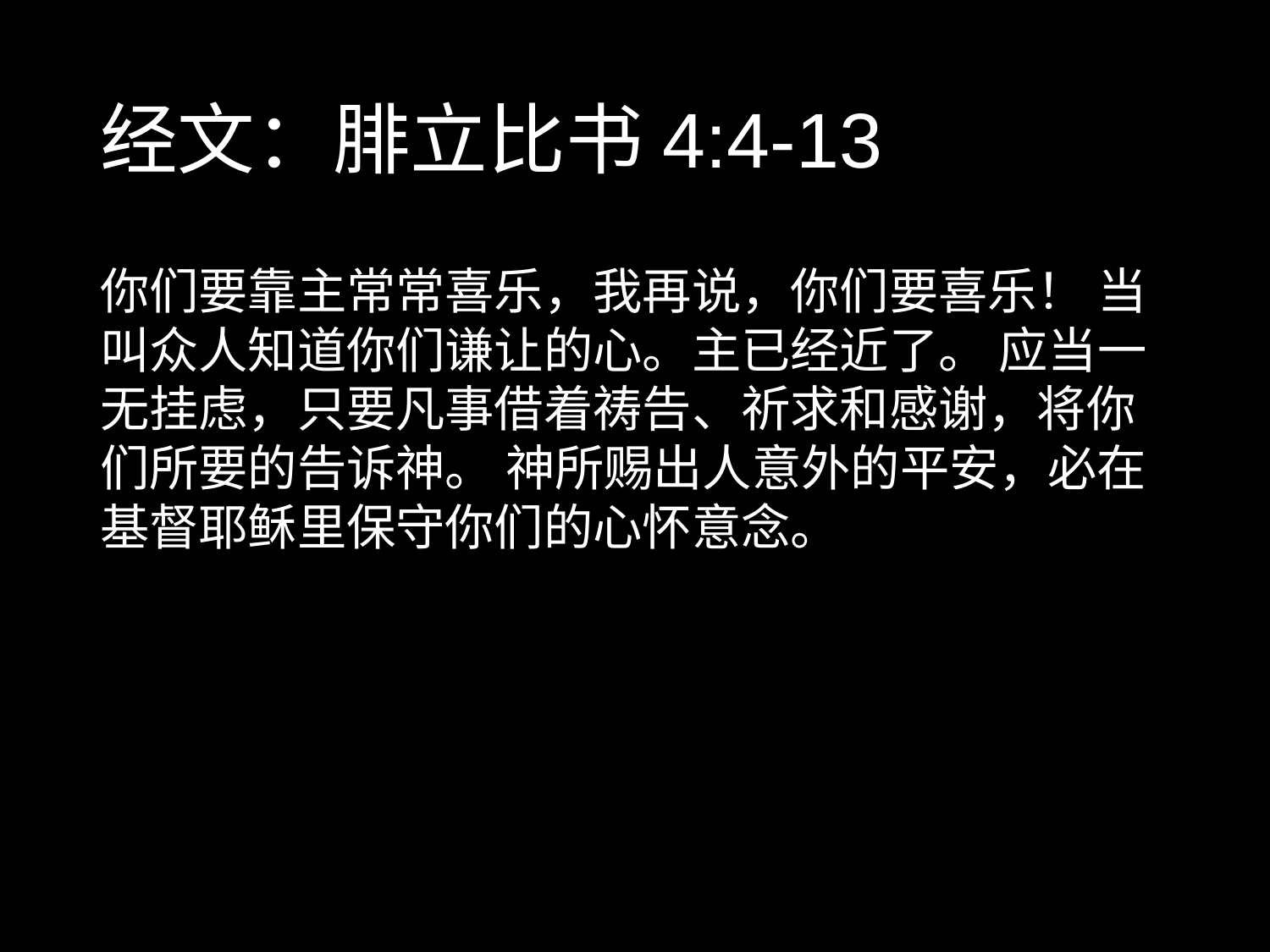

# 经文：腓立比书4:4-13
你们要靠主常常喜乐，我再说，你们要喜乐！ 当叫众人知道你们谦让的心。主已经近了。 应当一无挂虑，只要凡事借着祷告、祈求和感谢，将你们所要的告诉神。 神所赐出人意外的平安，必在基督耶稣里保守你们的心怀意念。